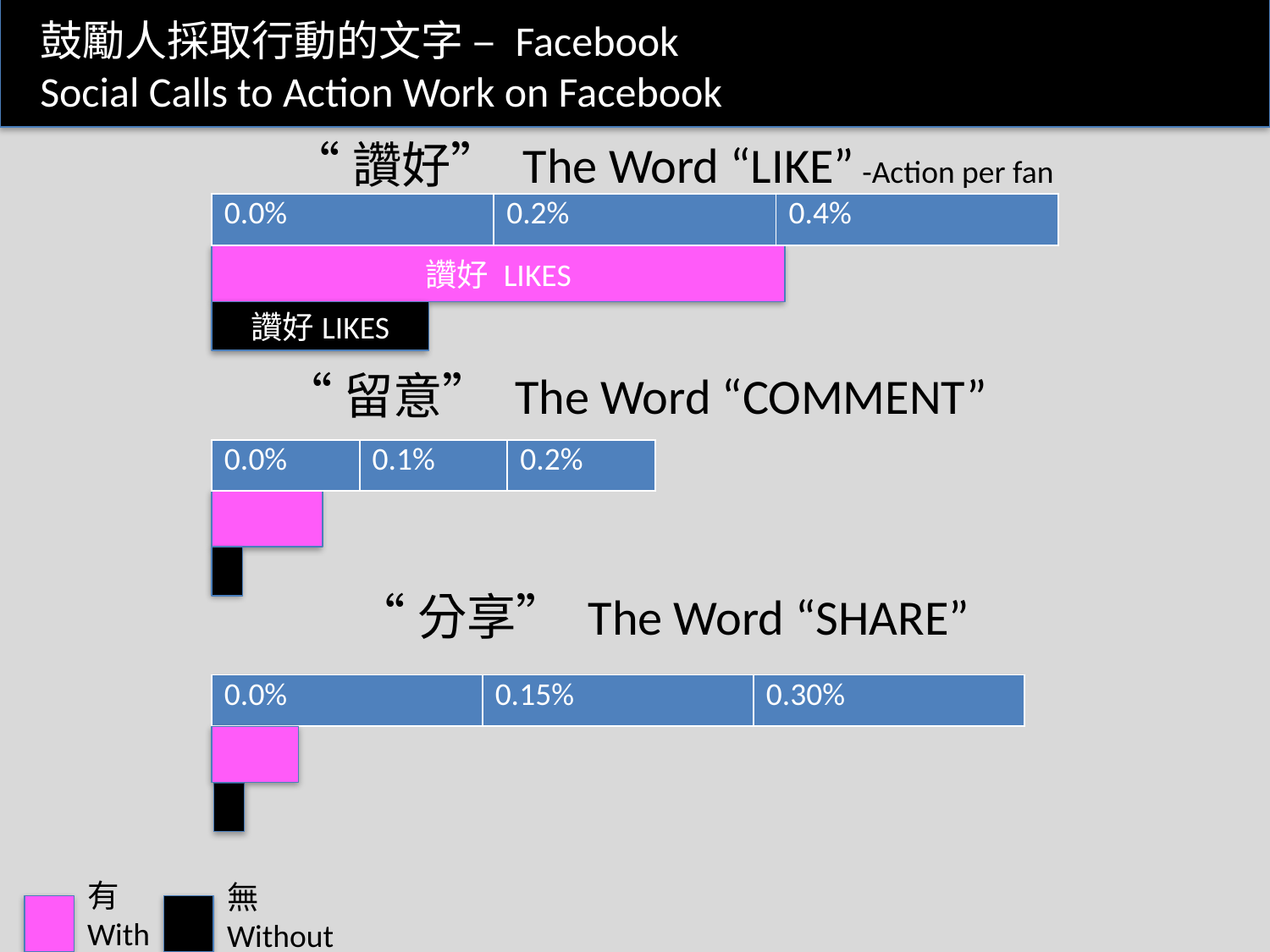

鼓勵人採取行動的文字 – Facebook
Social Calls to Action Work on Facebook
“讚好” The Word “LIKE” -Action per fan
| 0.0% | 0.2% | 0.4% |
| --- | --- | --- |
讚好 LIKES
讚好LIKES
“留意” The Word “COMMENT”
| 0.0% | 0.1% | 0.2% |
| --- | --- | --- |

“分享” The Word “SHARE”
| 0.0% | 0.15% | 0.30% |
| --- | --- | --- |

有
With
無
Without